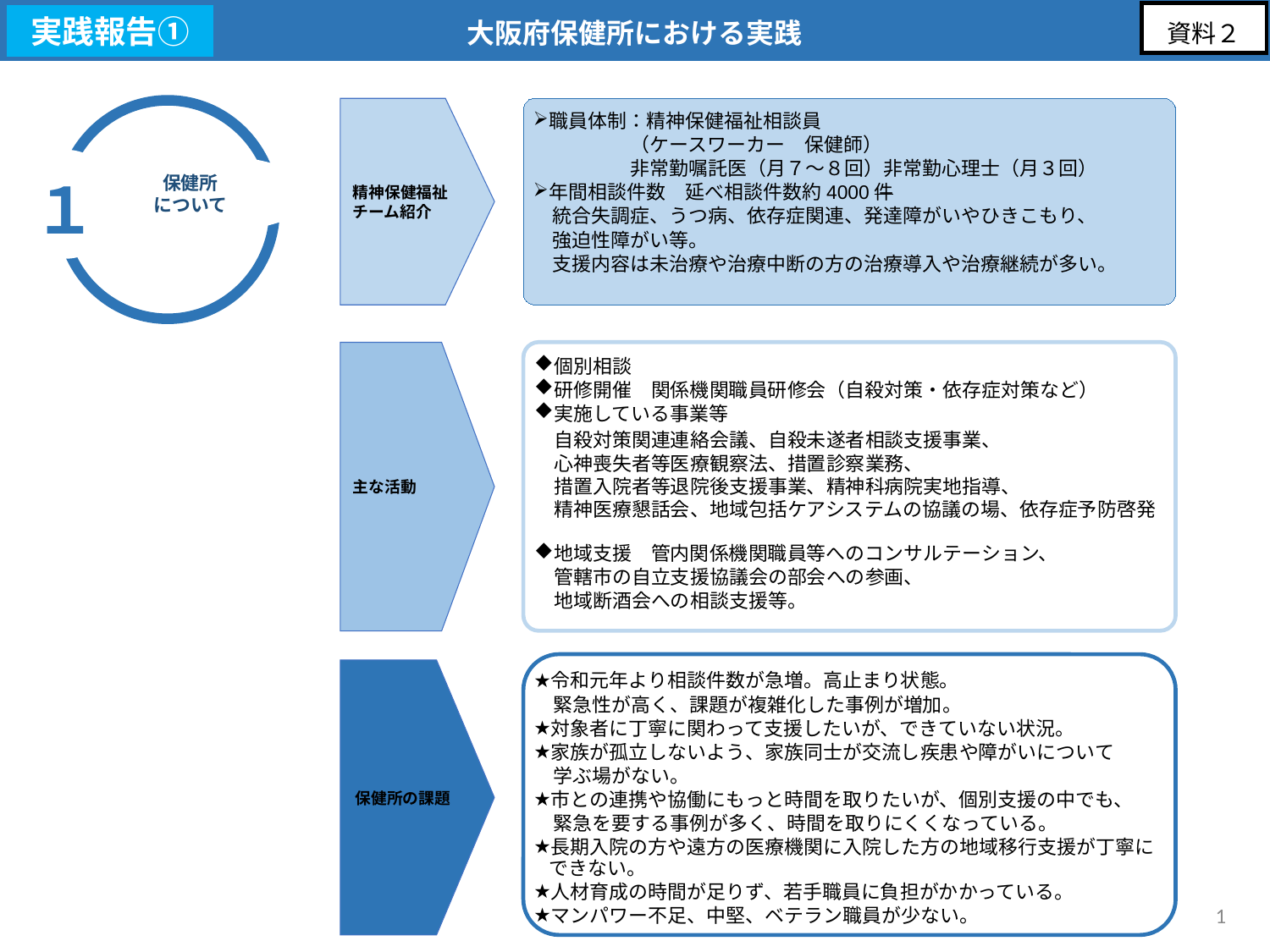

大阪府保健所における実践
資料２
実践報告①
精神保健福祉チーム紹介
職員体制：精神保健福祉相談員
　　　　　（ケースワーカー　保健師）
　　　　　非常勤嘱託医（月７～８回）非常勤心理士（月３回）
年間相談件数　延べ相談件数約4000件
　統合失調症、うつ病、依存症関連、発達障がいやひきこもり、
　強迫性障がい等。
　支援内容は未治療や治療中断の方の治療導入や治療継続が多い。

１
保健所
について
個別相談
研修開催　関係機関職員研修会（自殺対策・依存症対策など）
実施している事業等
　自殺対策関連連絡会議、自殺未遂者相談支援事業、
　心神喪失者等医療観察法、措置診察業務、
　措置入院者等退院後支援事業、精神科病院実地指導、
　精神医療懇話会、地域包括ケアシステムの協議の場、依存症予防啓発

地域支援　管内関係機関職員等へのコンサルテーション、
　管轄市の自立支援協議会の部会への参画、
　地域断酒会への相談支援等。

主な活動
令和元年より相談件数が急増。高止まり状態。
　緊急性が高く、課題が複雑化した事例が増加。
対象者に丁寧に関わって支援したいが、できていない状況。
家族が孤立しないよう、家族同士が交流し疾患や障がいについて
　学ぶ場がない。
市との連携や協働にもっと時間を取りたいが、個別支援の中でも、
　緊急を要する事例が多く、時間を取りにくくなっている。
長期入院の方や遠方の医療機関に入院した方の地域移行支援が丁寧にできない。
人材育成の時間が足りず、若手職員に負担がかかっている。
マンパワー不足、中堅、ベテラン職員が少ない。
保健所の課題
1